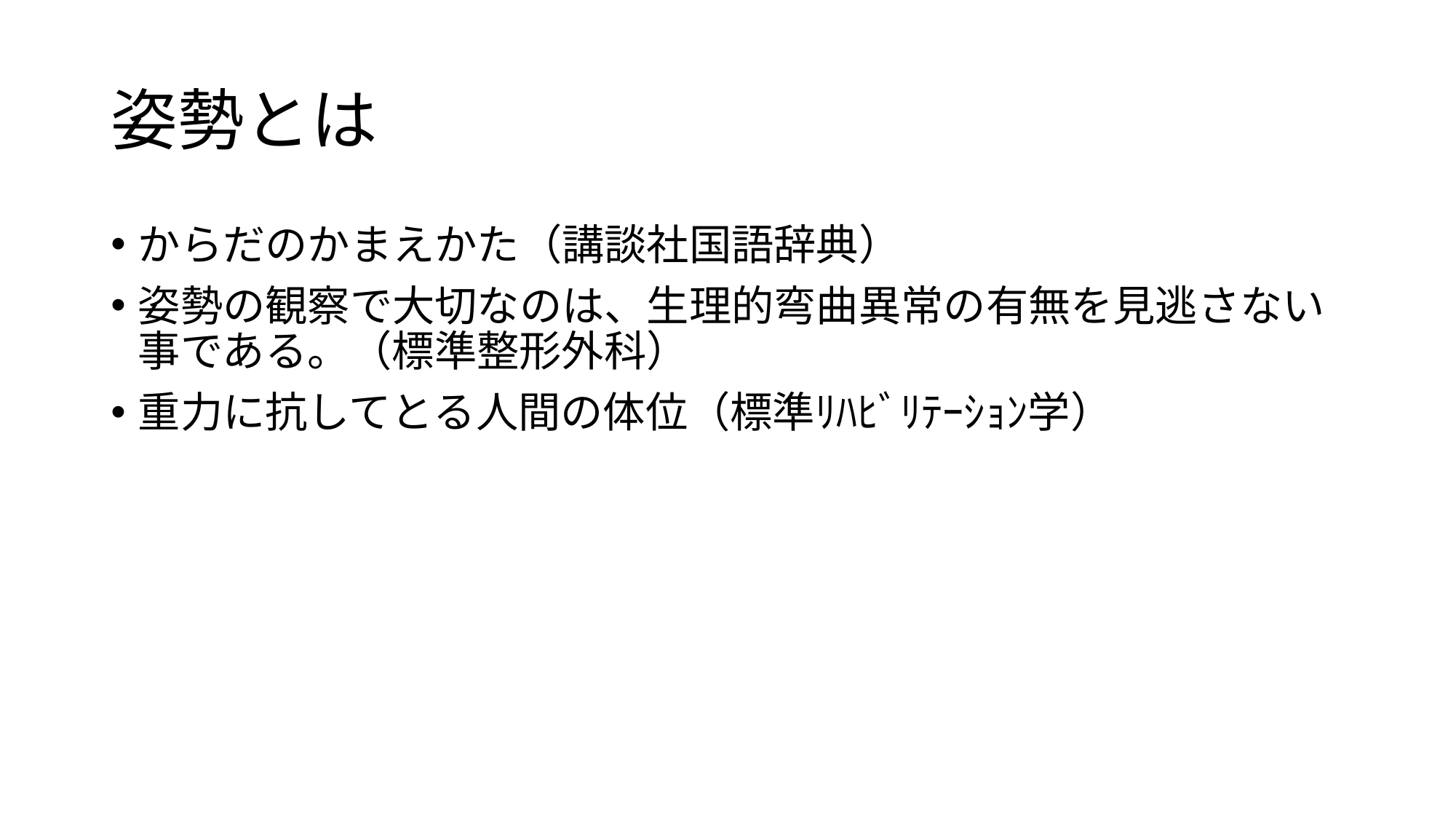

# 姿勢とは
からだのかまえかた（講談社国語辞典）
姿勢の観察で大切なのは、生理的弯曲異常の有無を見逃さない事である。（標準整形外科）
重力に抗してとる人間の体位（標準ﾘﾊﾋﾞﾘﾃｰｼｮﾝ学）